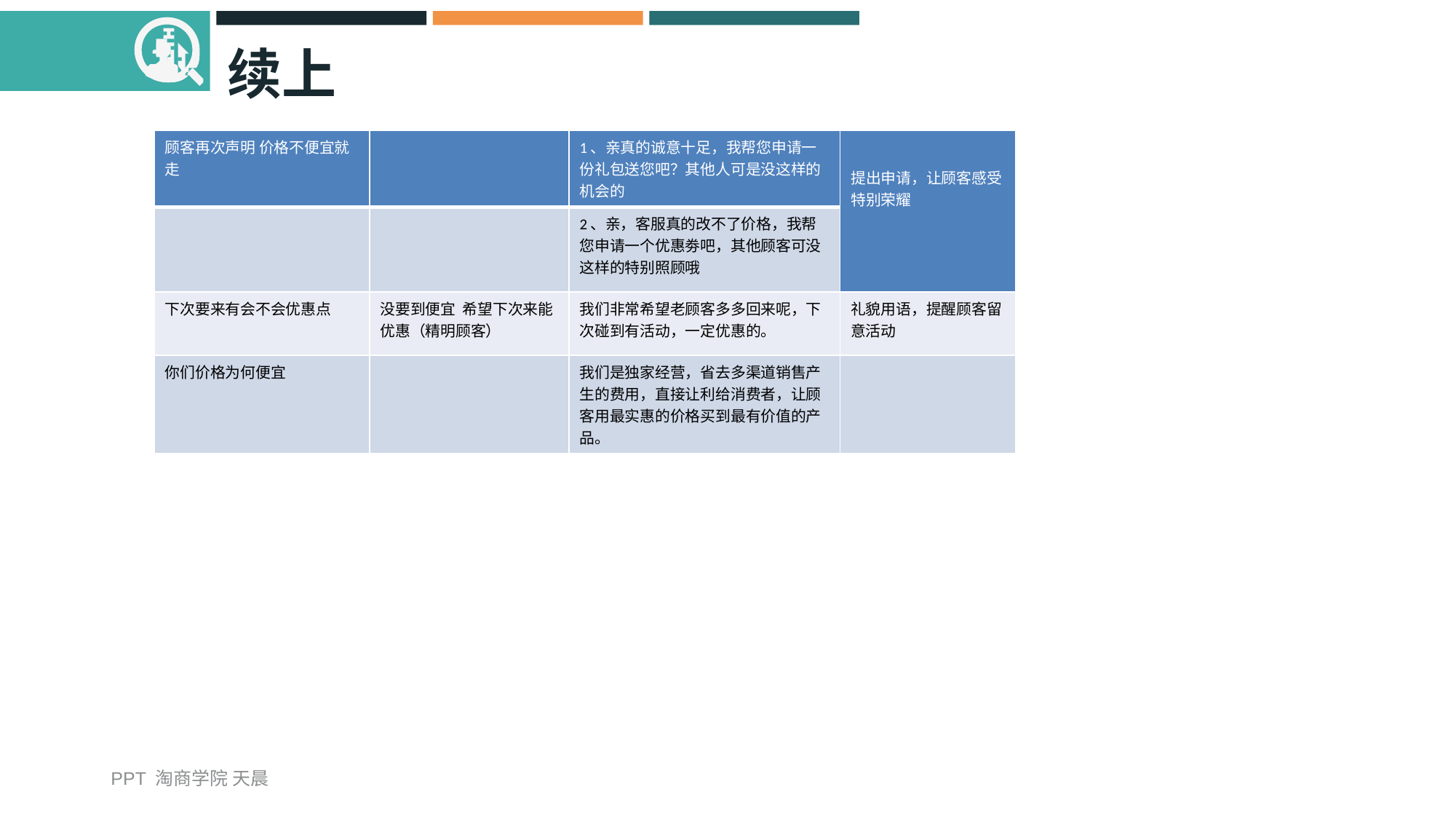

# 续上
| 顾客再次声明 价格不便宜就走 |  | 1、亲真的诚意十足，我帮您申请一份礼包送您吧？其他人可是没这样的机会的 | 提出申请，让顾客感受特别荣耀 |
| --- | --- | --- | --- |
|  |  | 2、亲，客服真的改不了价格，我帮您申请一个优惠劵吧，其他顾客可没这样的特别照顾哦 |  |
| 下次要来有会不会优惠点 | 没要到便宜 希望下次来能优惠（精明顾客） | 我们非常希望老顾客多多回来呢，下次碰到有活动，一定优惠的。 | 礼貌用语，提醒顾客留意活动 |
| 你们价格为何便宜 |  | 我们是独家经营，省去多渠道销售产生的费用，直接让利给消费者，让顾客用最实惠的价格买到最有价值的产品。 |  |
PPT 淘商学院 天晨